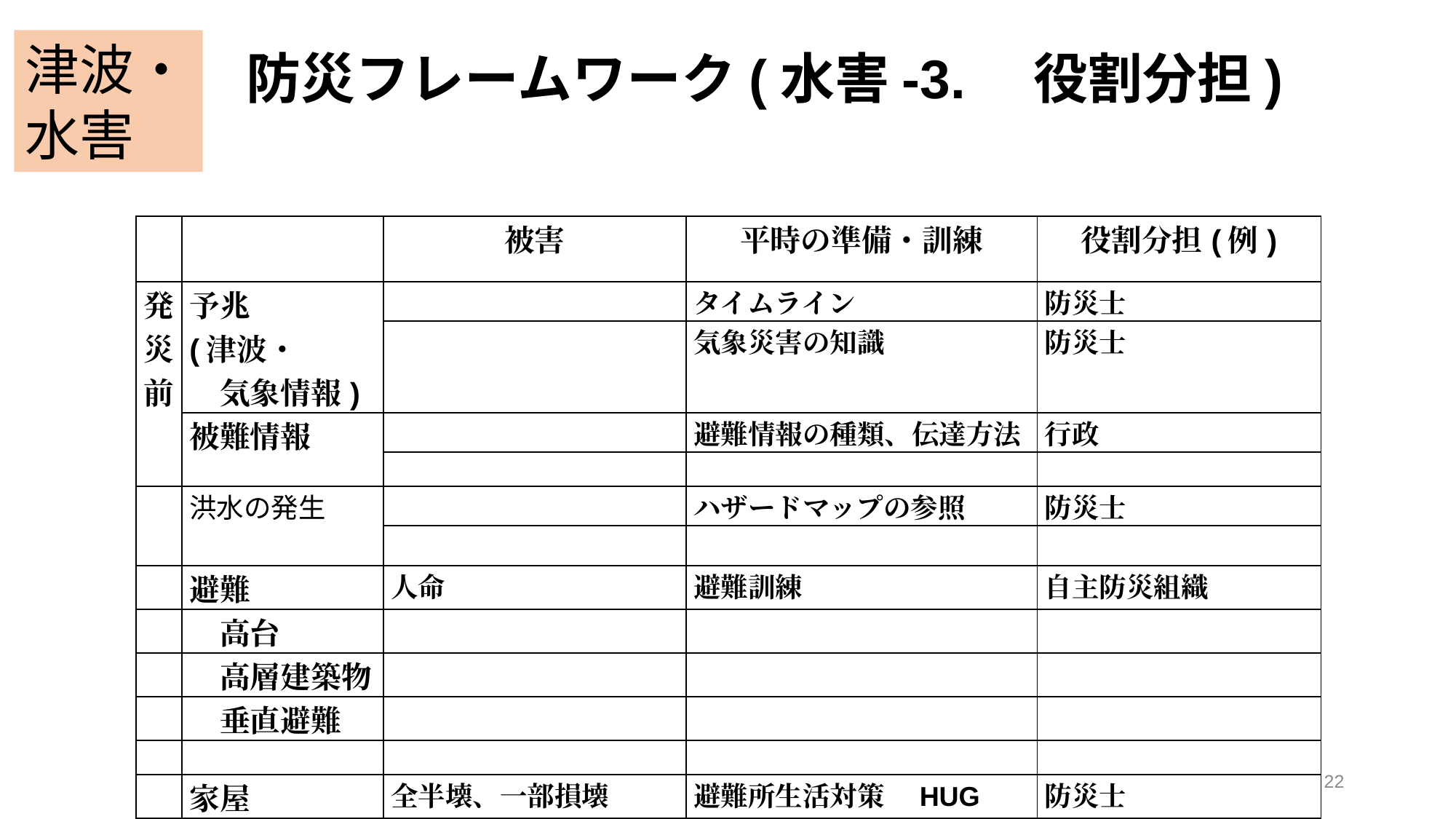

津波・水害
防災フレームワーク(水害-3.　役割分担)
|  |  | 被害 | 平時の準備・訓練 | 役割分担(例) |
| --- | --- | --- | --- | --- |
| 発災前 | 予兆 (津波・ 　気象情報) |  | タイムライン | 防災士 |
|  |  |  | 気象災害の知識 | 防災士 |
|  | 被難情報 |  | 避難情報の種類、伝達方法 | 行政 |
|  |  |  |  |  |
|  | 洪水の発生 |  | ハザードマップの参照 | 防災士 |
|  |  |  |  |  |
|  | 避難 | 人命 | 避難訓練 | 自主防災組織 |
|  | 高台 |  |  |  |
|  | 高層建築物 |  |  |  |
|  | 垂直避難 |  |  |  |
|  |  |  |  |  |
|  | 家屋 | 全半壊、一部損壊 | 避難所生活対策　HUG | 防災士 |
22